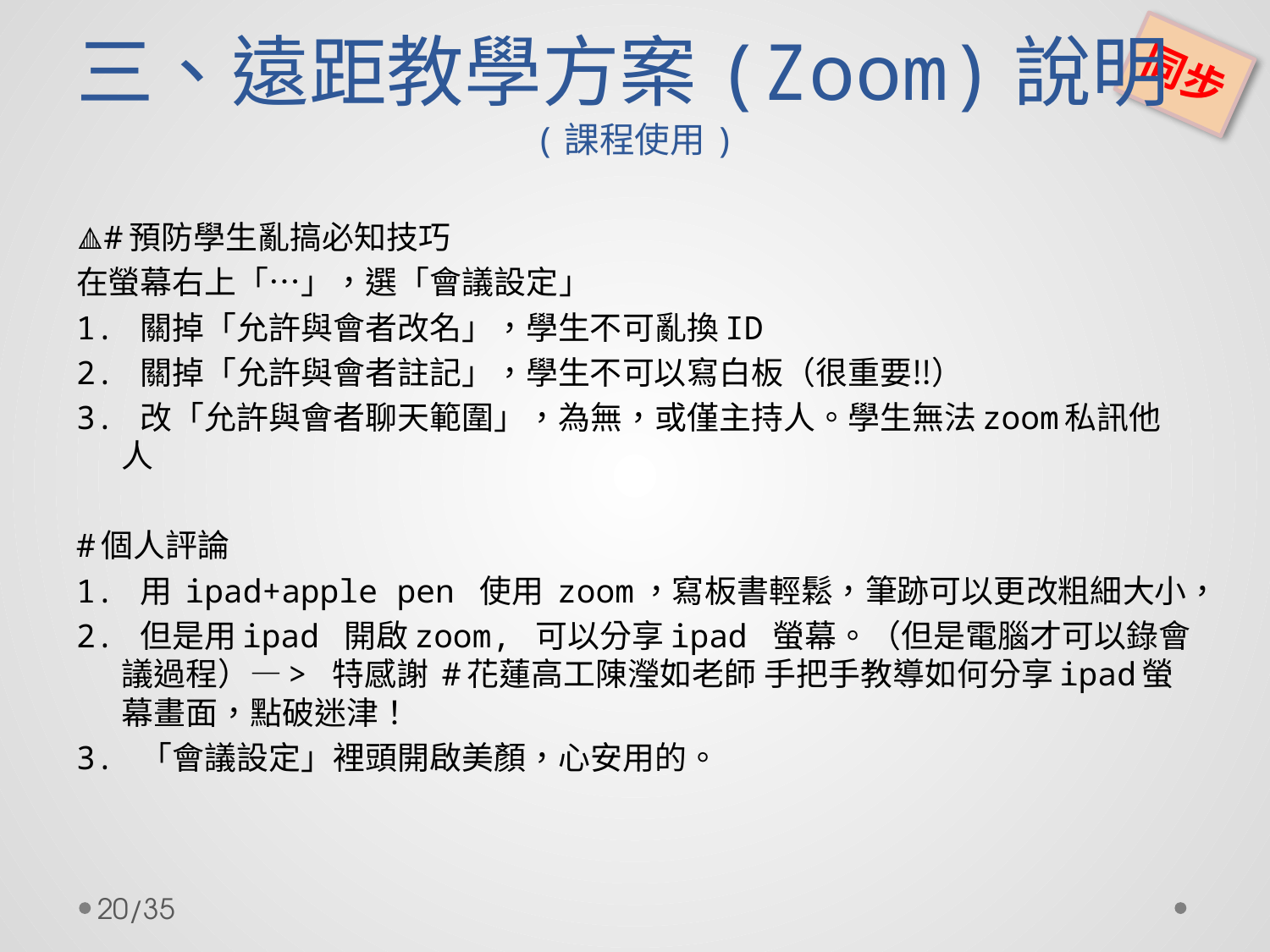

三、遠距教學方案(Zoom)說明
同步
# (課程使用)

🔺#預防學生亂搞必知技巧
在螢幕右上「⋯」，選「會議設定」
1. 關掉「允許與會者改名」，學生不可亂換ID
2. 關掉「允許與會者註記」，學生不可以寫白板（很重要‼️）
3. 改「允許與會者聊天範圍」，為無，或僅主持人。學生無法zoom私訊他人

#個人評論
1. 用 ipad+apple pen 使用 zoom，寫板書輕鬆，筆跡可以更改粗細大小，
2. 但是用ipad 開啟zoom, 可以分享ipad 螢幕。（但是電腦才可以錄會議過程）—> 特感謝 #花蓮高工陳瀅如老師 手把手教導如何分享ipad螢幕畫面，點破迷津！
3. 「會議設定」裡頭開啟美顏，心安用的。
20/35